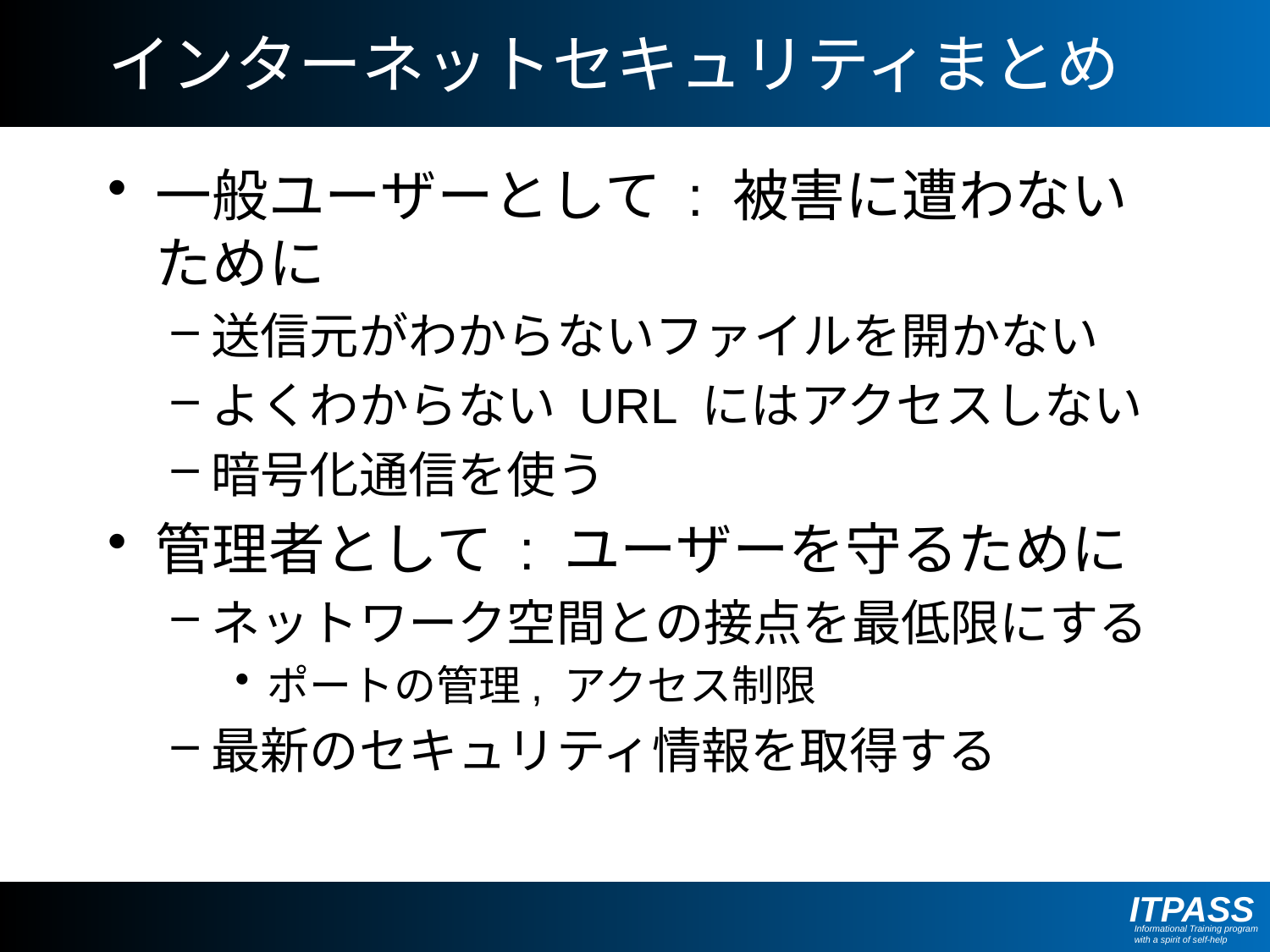

# インターネットセキュリティまとめ
一般ユーザーとして : 被害に遭わないために
送信元がわからないファイルを開かない
よくわからない URL にはアクセスしない
暗号化通信を使う
管理者として : ユーザーを守るために
ネットワーク空間との接点を最低限にする
ポートの管理, アクセス制限
最新のセキュリティ情報を取得する